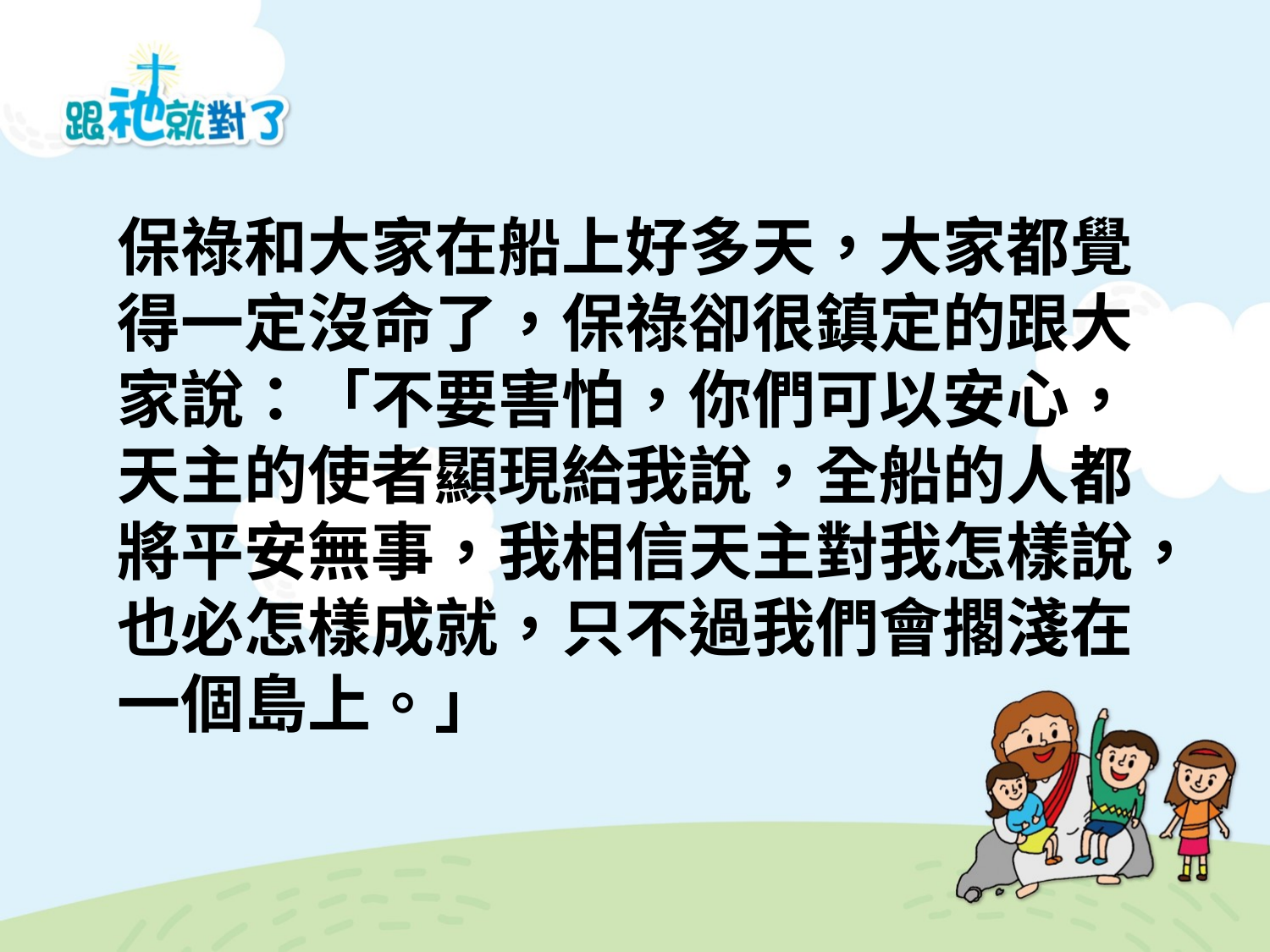

保祿和大家在船上好多天，大家都覺得一定沒命了，保祿卻很鎮定的跟大家說：「不要害怕，你們可以安心，天主的使者顯現給我說，全船的人都將平安無事，我相信天主對我怎樣說，也必怎樣成就，只不過我們會擱淺在一個島上。」